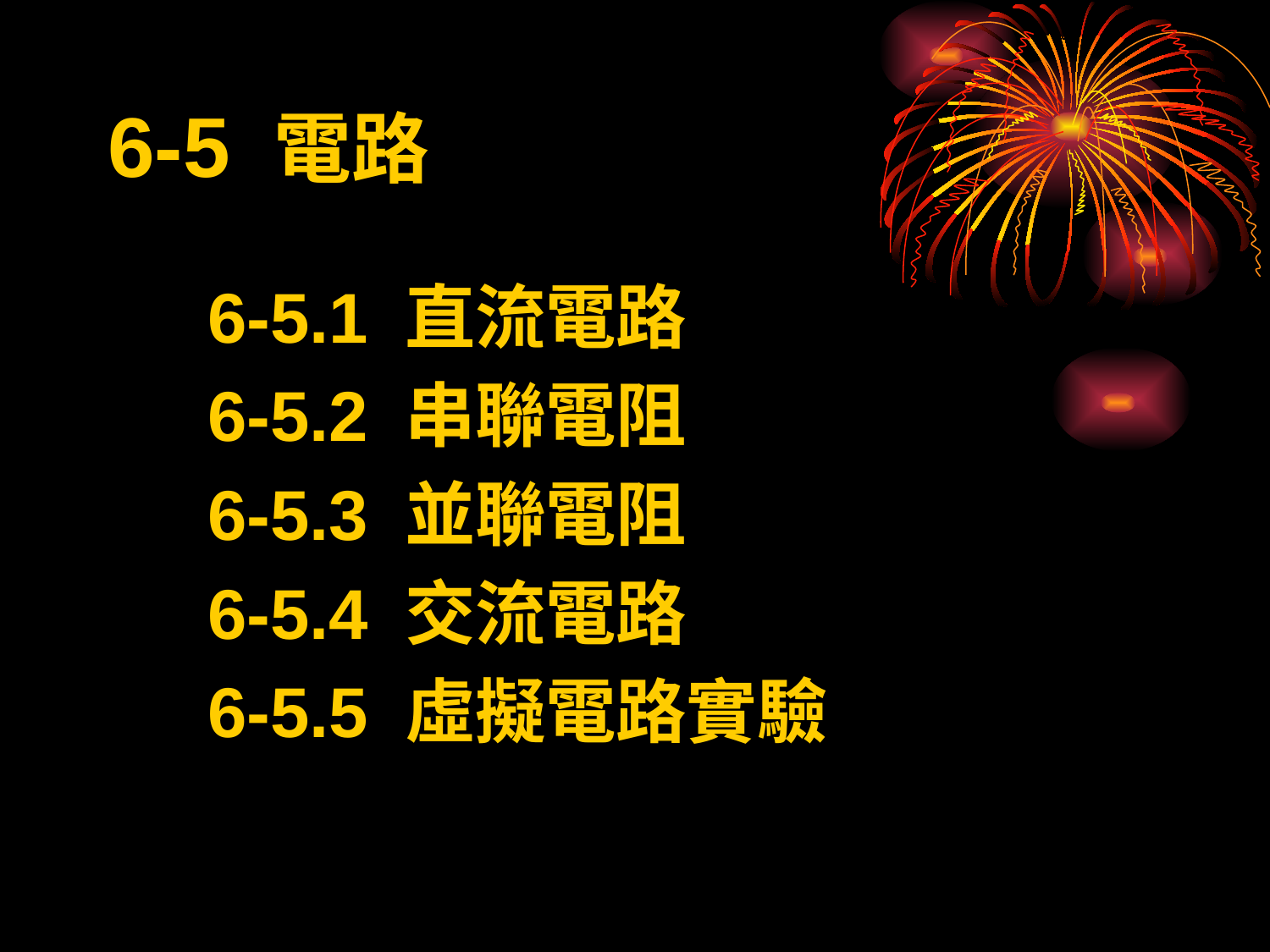

# 6-5 電路
6-5.1 直流電路
6-5.2 串聯電阻
6-5.3 並聯電阻
6-5.4 交流電路
6-5.5 虛擬電路實驗